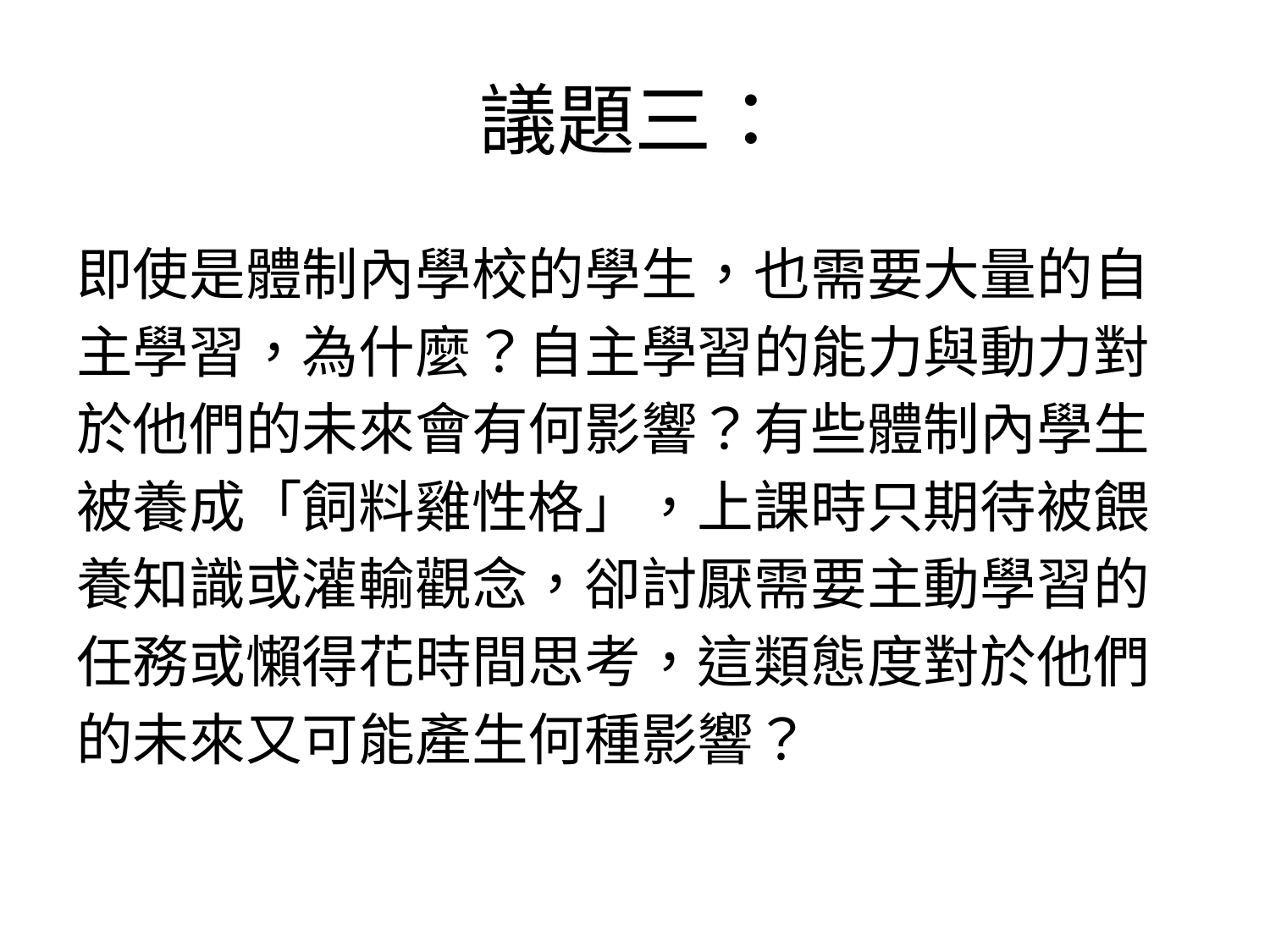

# 議題三：
即使是體制內學校的學生，也需要大量的自主學習，為什麼？自主學習的能力與動力對於他們的未來會有何影響？有些體制內學生被養成「飼料雞性格」，上課時只期待被餵養知識或灌輸觀念，卻討厭需要主動學習的任務或懶得花時間思考，這類態度對於他們的未來又可能產生何種影響？